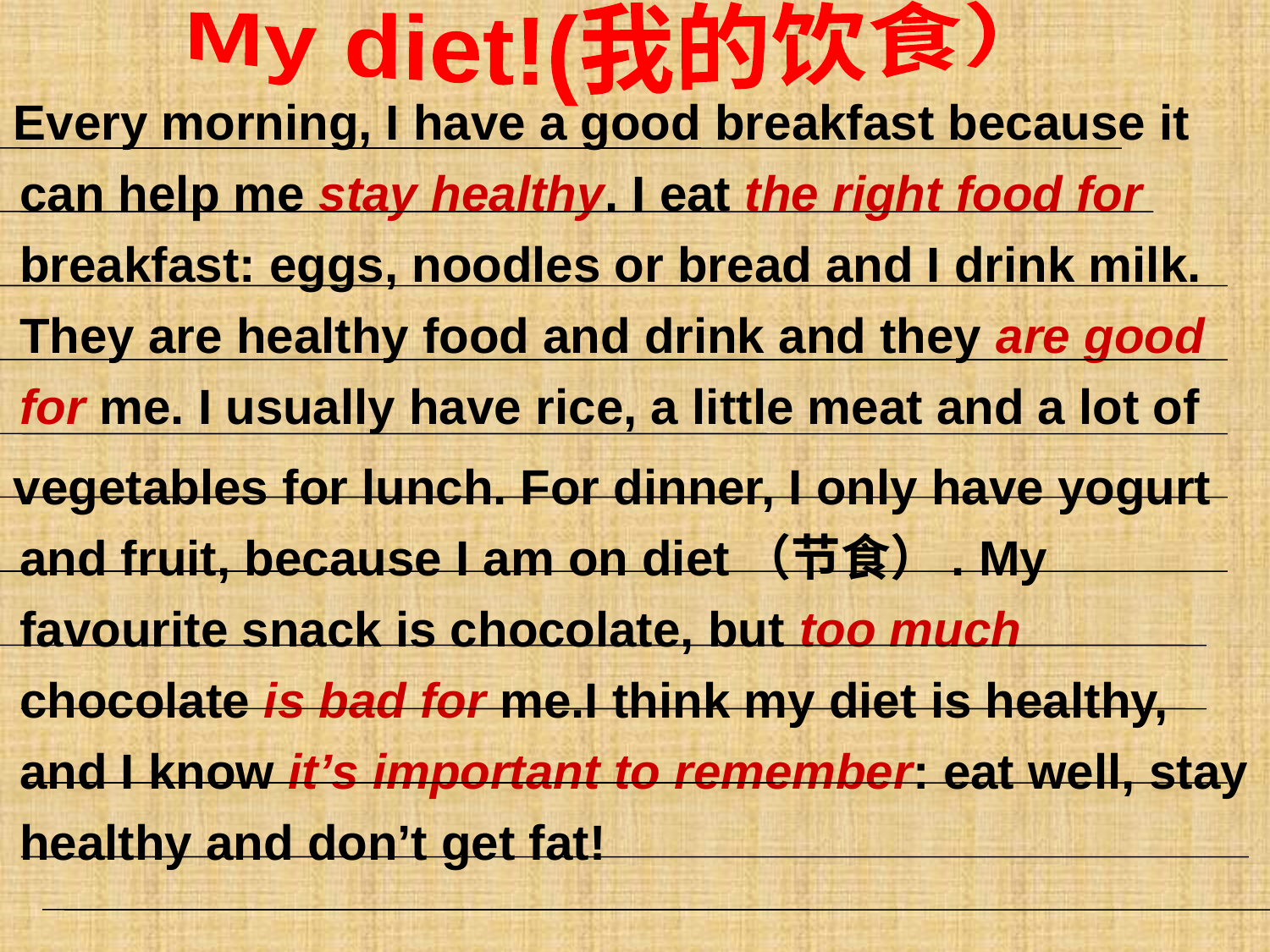

My diet!(我的饮食）
# Every morning, I have a good breakfast because it can help me stay healthy. I eat the right food for breakfast: eggs, noodles or bread and I drink milk. They are healthy food and drink and they are good for me. I usually have rice, a little meat and a lot of
   vegetables for lunch. For dinner, I only have yogurt and fruit, because I am on diet（节食）. My favourite snack is chocolate, but too much chocolate is bad for me.I think my diet is healthy, and I know it’s important to remember: eat well, stay healthy and don’t get fat!